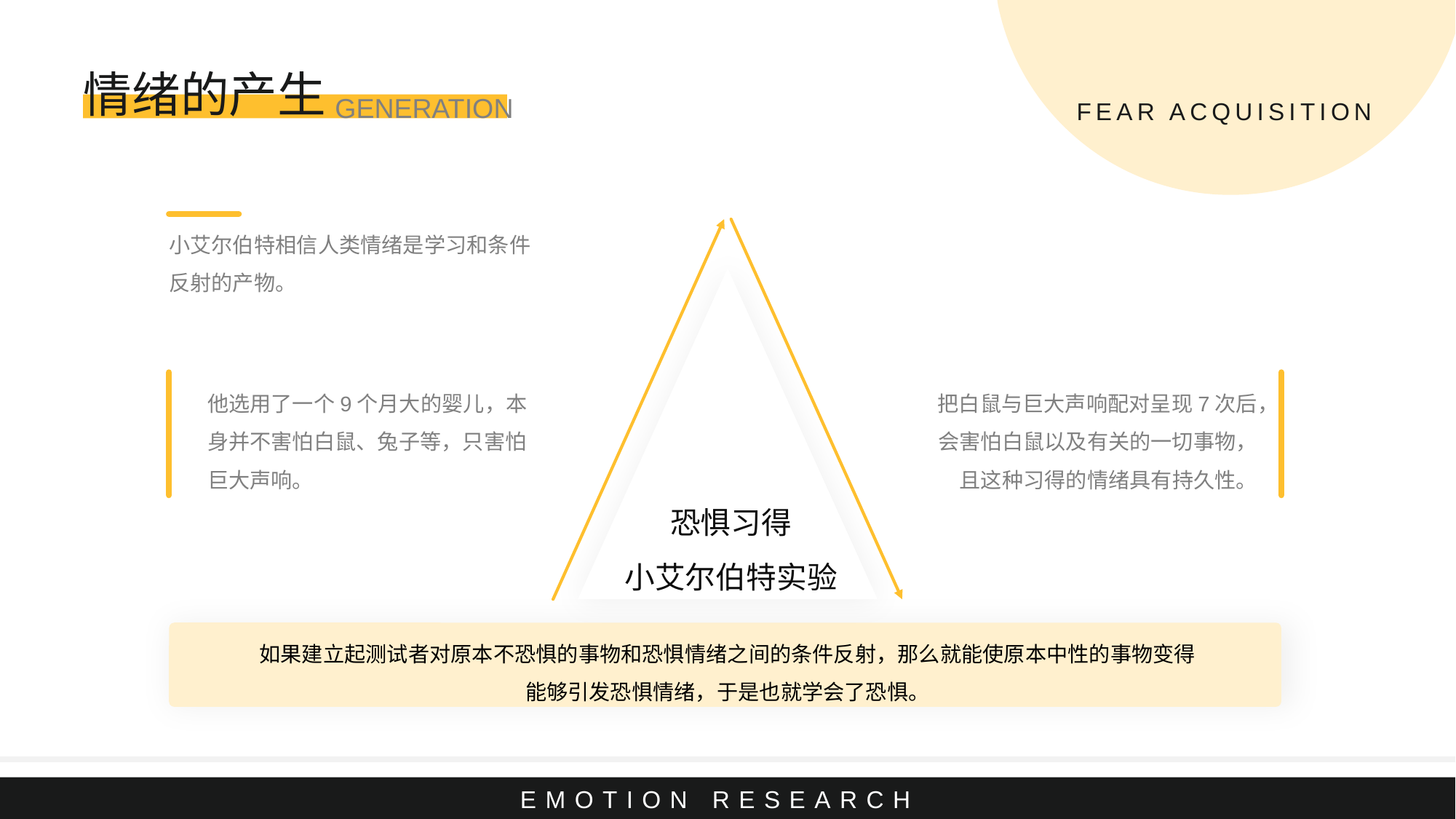

情绪的产生
GENERATION
FEAR ACQUISITION

小艾尔伯特相信人类情绪是学习和条件反射的产物。

他选用了一个9个月大的婴儿，本身并不害怕白鼠、兔子等，只害怕巨大声响。
把白鼠与巨大声响配对呈现7次后，会害怕白鼠以及有关的一切事物，且这种习得的情绪具有持久性。
恐惧习得
小艾尔伯特实验

如果建立起测试者对原本不恐惧的事物和恐惧情绪之间的条件反射，那么就能使原本中性的事物变得能够引发恐惧情绪，于是也就学会了恐惧。

EMOTION RESEARCH